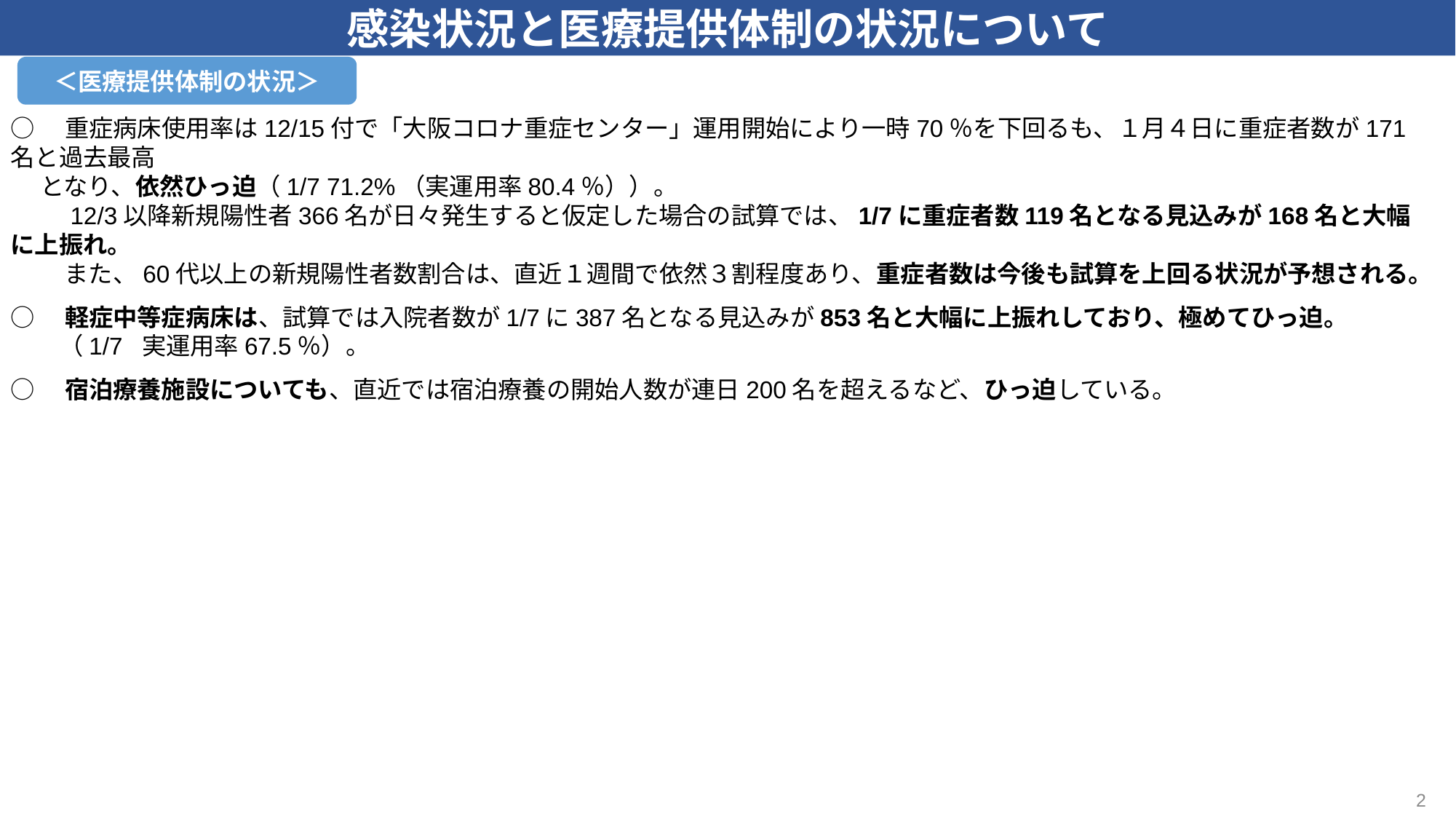

感染状況と医療提供体制の状況について

○　重症病床使用率は12/15付で「大阪コロナ重症センター」運用開始により一時70％を下回るも、１月４日に重症者数が171名と過去最高
　 となり、依然ひっ迫（1/7 71.2%（実運用率80.4％））。
　 　12/3以降新規陽性者366名が日々発生すると仮定した場合の試算では、1/7に重症者数119名となる見込みが168名と大幅に上振れ。
　 　また、60代以上の新規陽性者数割合は、直近１週間で依然３割程度あり、重症者数は今後も試算を上回る状況が予想される。

○　軽症中等症病床は、試算では入院者数が1/7に387名となる見込みが853名と大幅に上振れしており、極めてひっ迫。
　　（1/7  実運用率67.5％）。

○　宿泊療養施設についても、直近では宿泊療養の開始人数が連日200名を超えるなど、ひっ迫している。
＜医療提供体制の状況＞
2